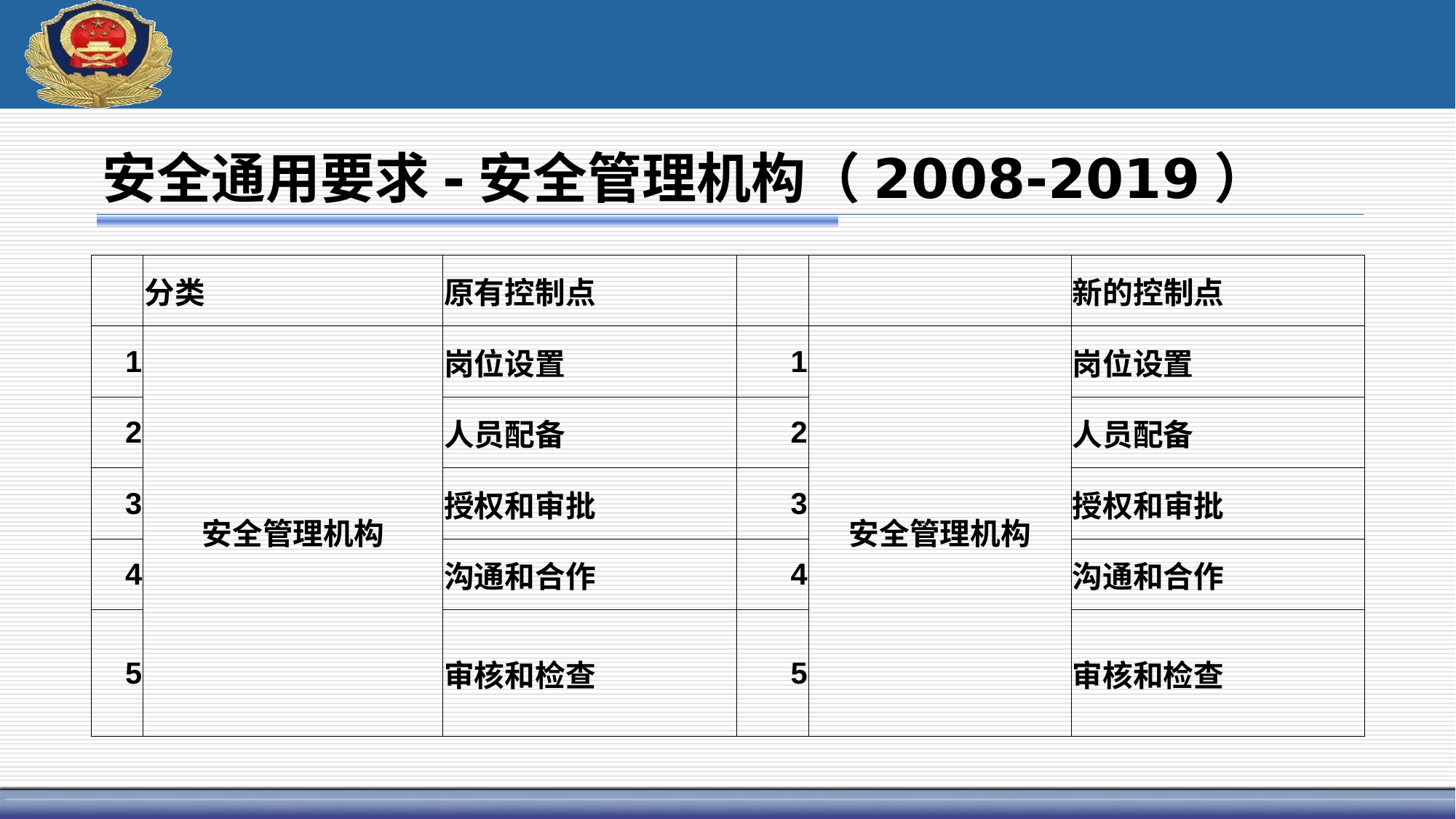

# 安全通用要求-安全管理机构（2008-2019）
|  | 分类 | 原有控制点 |  |  | 新的控制点 |
| --- | --- | --- | --- | --- | --- |
| 1 | 安全管理机构 | 岗位设置 | 1 | 安全管理机构 | 岗位设置 |
| 2 |  | 人员配备 | 2 |  | 人员配备 |
| 3 |  | 授权和审批 | 3 |  | 授权和审批 |
| 4 |  | 沟通和合作 | 4 |  | 沟通和合作 |
| 5 |  | 审核和检查 | 5 |  | 审核和检查 |